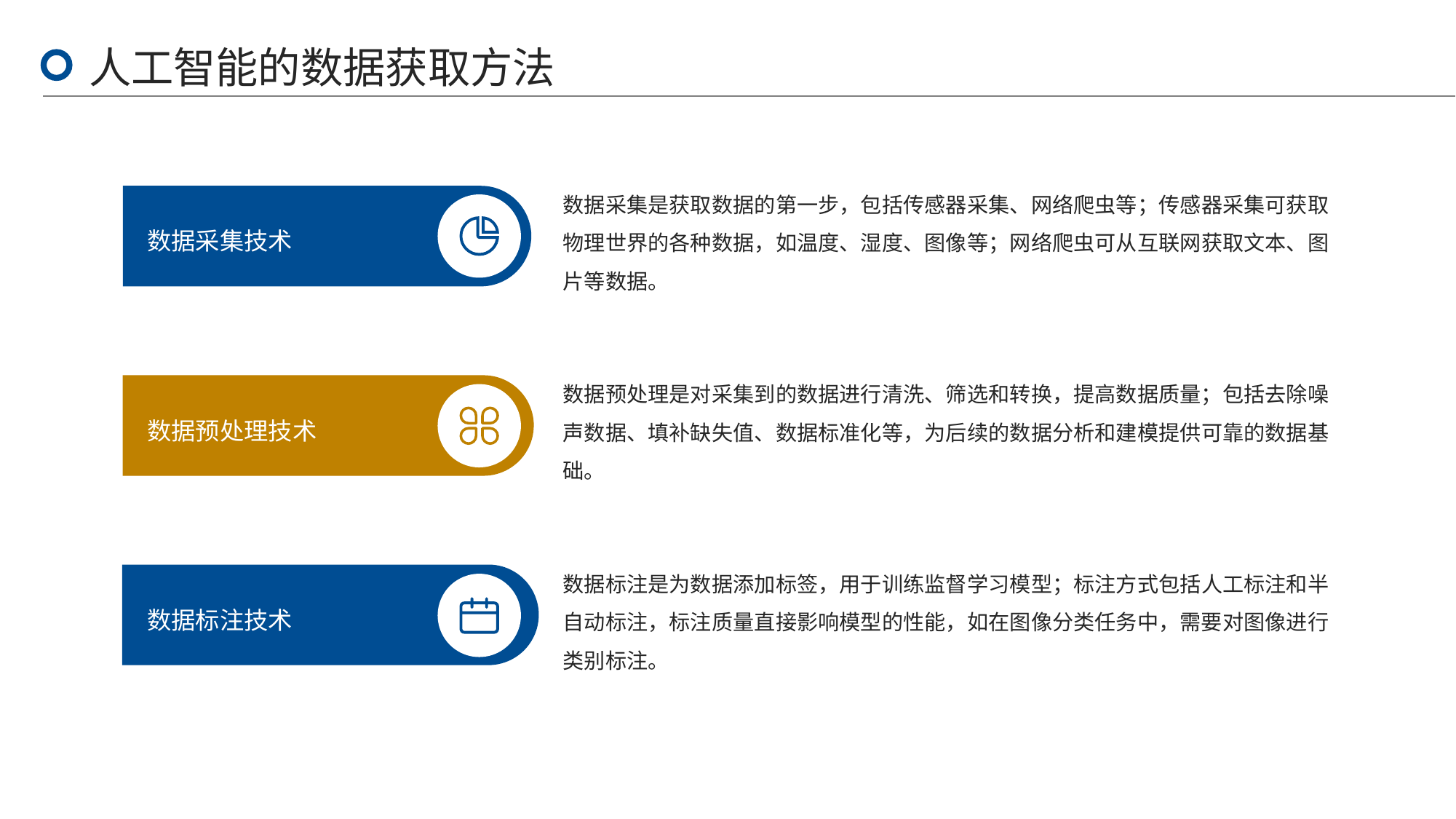

人工智能的数据获取方法

数据采集是获取数据的第一步，包括传感器采集、网络爬虫等；传感器采集可获取物理世界的各种数据，如温度、湿度、图像等；网络爬虫可从互联网获取文本、图片等数据。

数据采集技术

数据预处理是对采集到的数据进行清洗、筛选和转换，提高数据质量；包括去除噪声数据、填补缺失值、数据标准化等，为后续的数据分析和建模提供可靠的数据基础。

数据预处理技术

数据标注是为数据添加标签，用于训练监督学习模型；标注方式包括人工标注和半自动标注，标注质量直接影响模型的性能，如在图像分类任务中，需要对图像进行类别标注。

数据标注技术